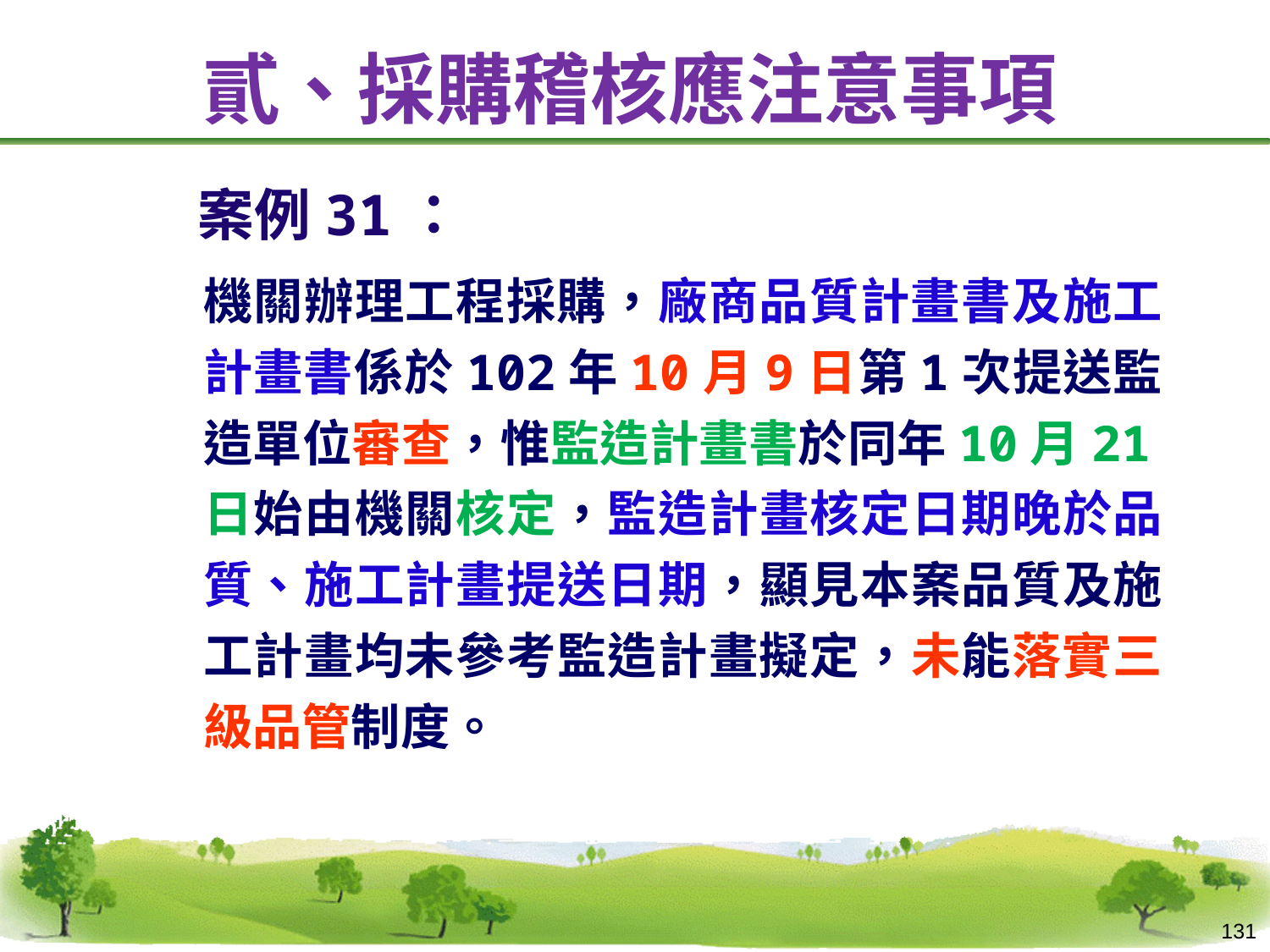

# 貳、採購稽核應注意事項
　案例31：
機關辦理工程採購，廠商品質計畫書及施工計畫書係於102年10月9日第1次提送監造單位審查，惟監造計畫書於同年10月21日始由機關核定，監造計畫核定日期晚於品質、施工計畫提送日期，顯見本案品質及施工計畫均未參考監造計畫擬定，未能落實三級品管制度。
131